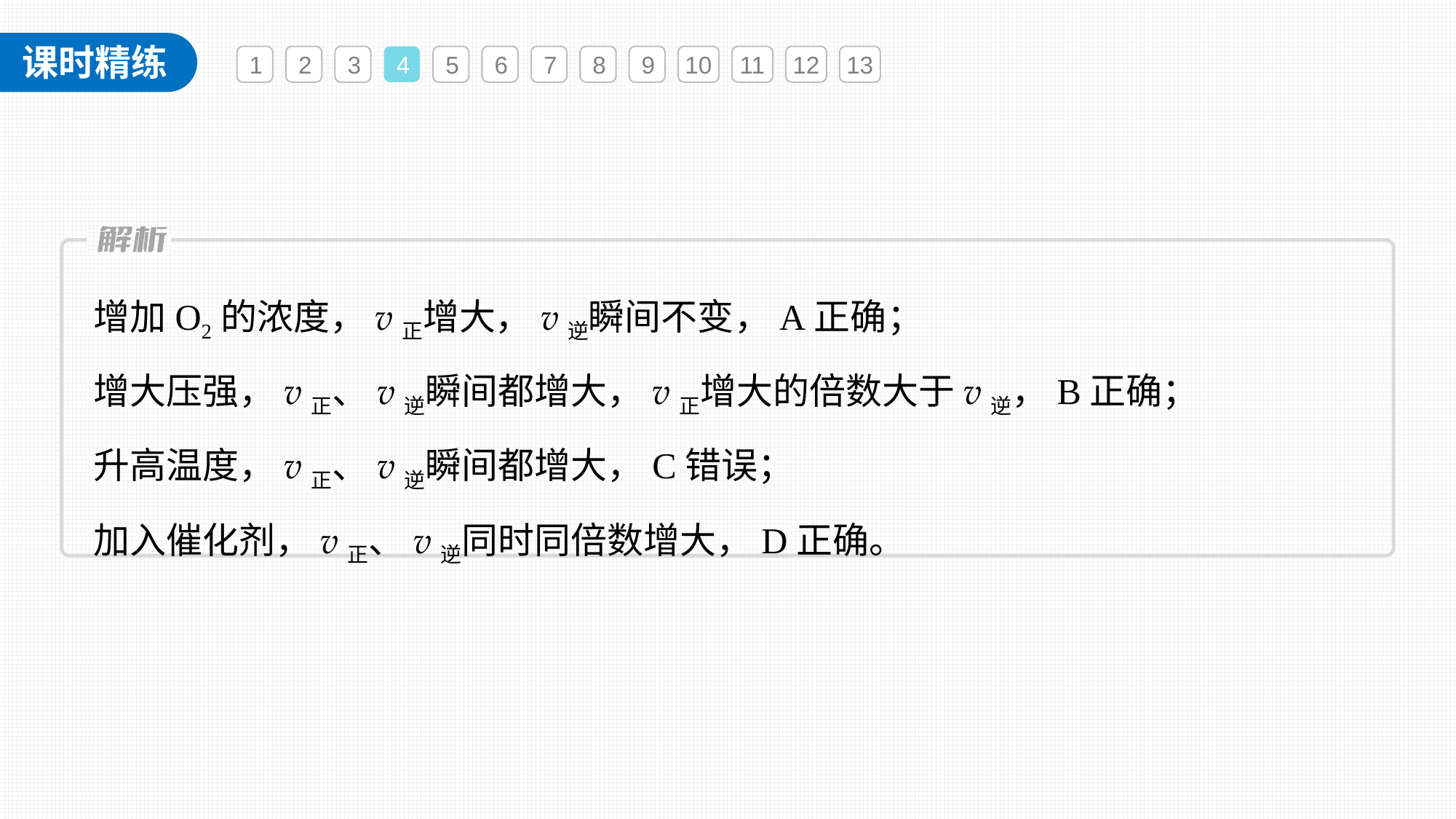

1
2
3
4
5
6
7
8
9
10
11
12
13

增加O2的浓度，v正增大，v逆瞬间不变，A正确；
增大压强，v正、v逆瞬间都增大，v正增大的倍数大于v逆，B正确；
升高温度，v正、v逆瞬间都增大，C错误；
加入催化剂，v正、v逆同时同倍数增大，D正确。